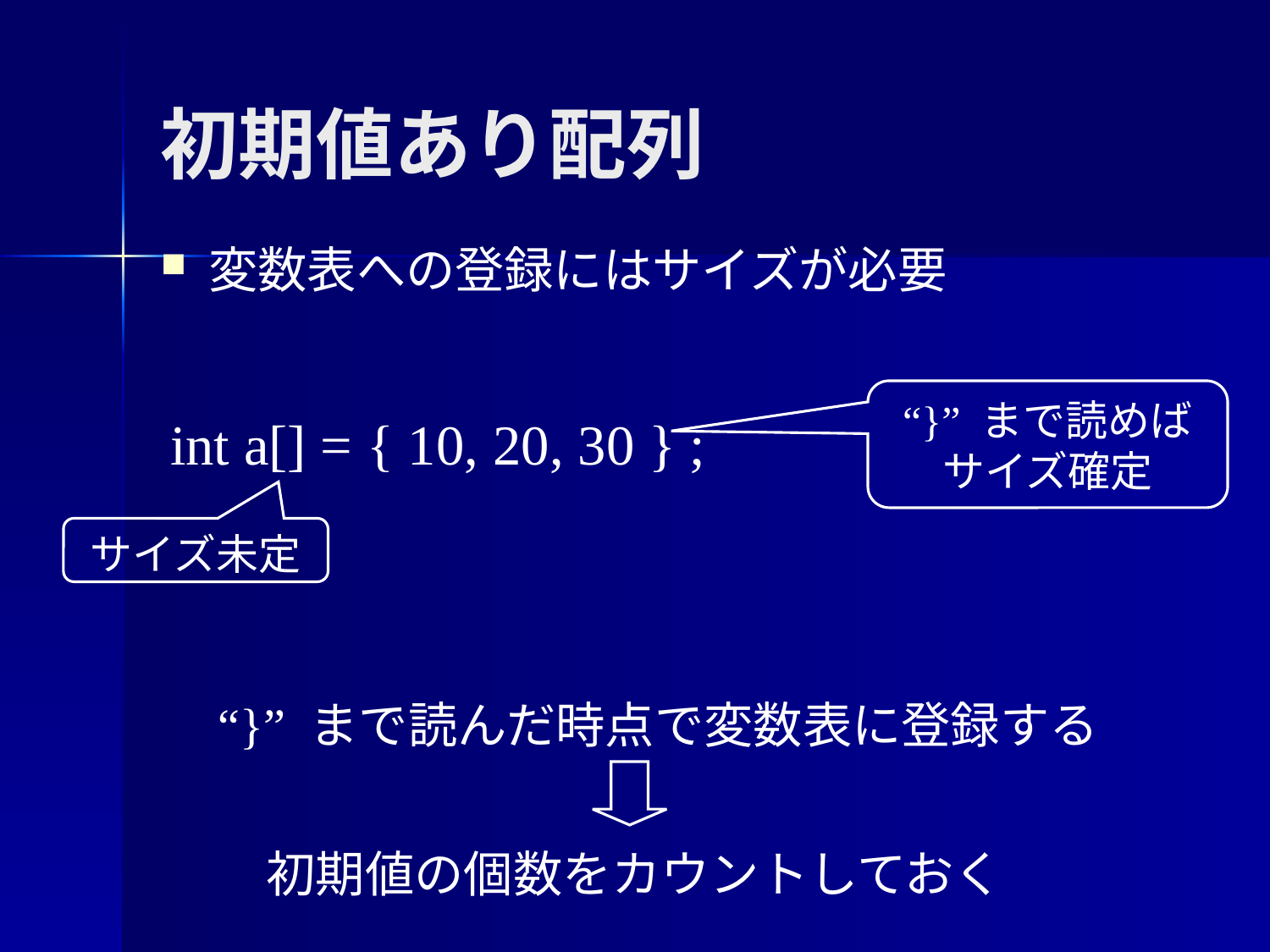

初期値あり配列
変数表への登録にはサイズが必要

“}” まで読めば
サイズ確定
int a[] = { 10, 20, 30 } ;
サイズ未定
“}” まで読んだ時点で変数表に登録する

初期値の個数をカウントしておく